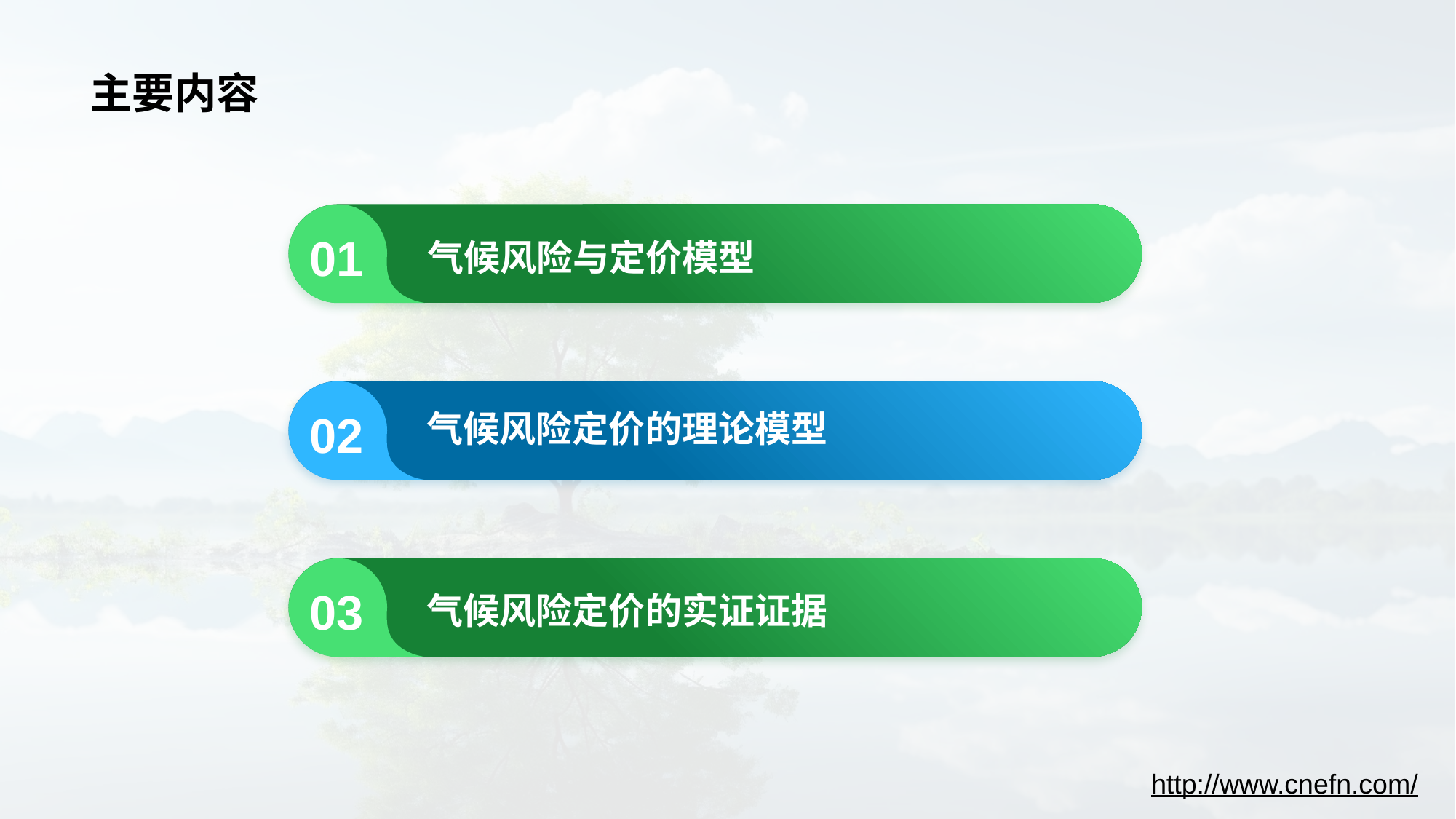

# 主要内容

01
气候风险与定价模型

02
气候风险定价的理论模型

03
气候风险定价的实证证据